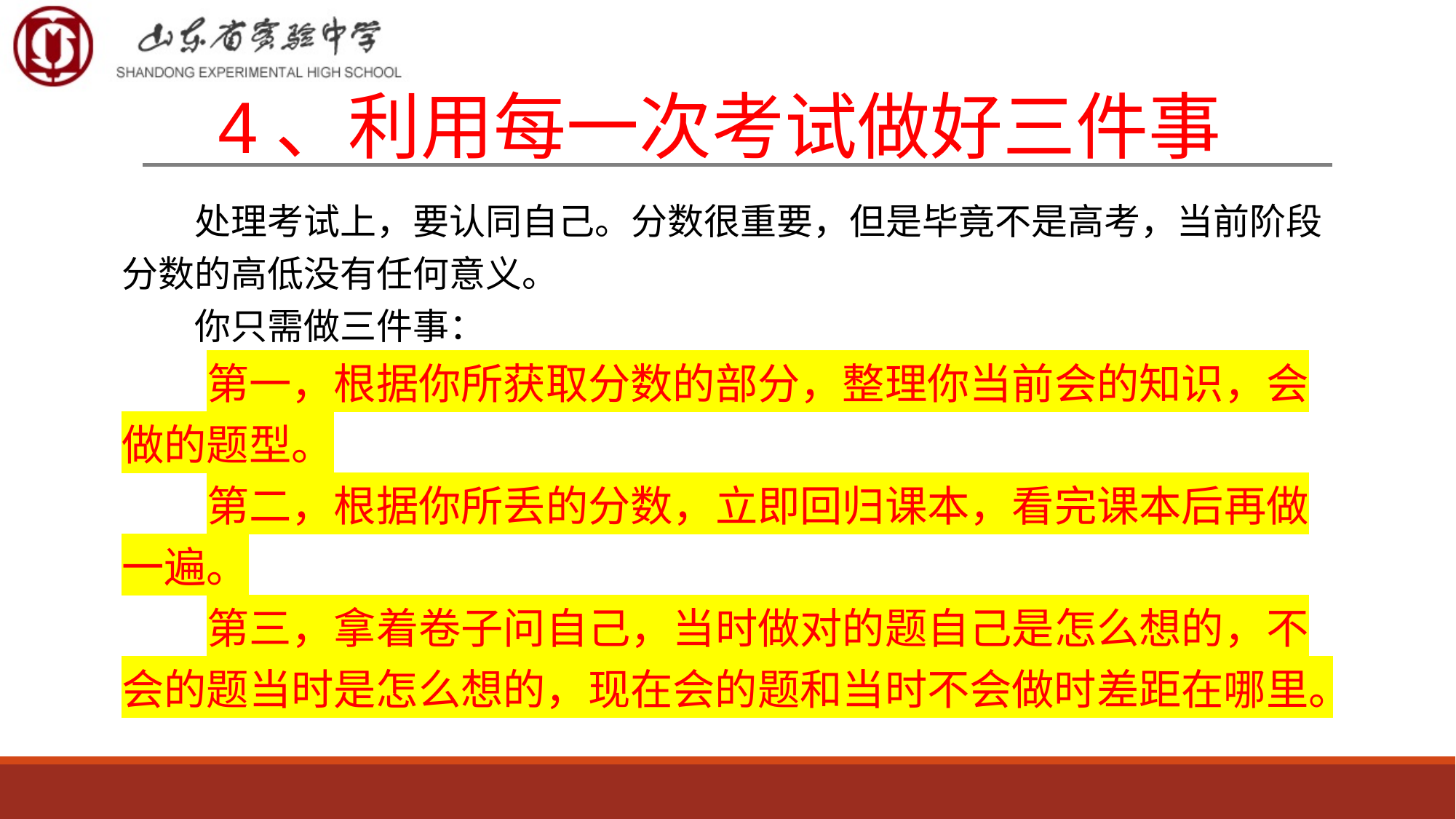

4、利用每一次考试做好三件事
处理考试上，要认同自己。分数很重要，但是毕竟不是高考，当前阶段分数的高低没有任何意义。
你只需做三件事：
第一，根据你所获取分数的部分，整理你当前会的知识，会做的题型。
第二，根据你所丢的分数，立即回归课本，看完课本后再做一遍。
第三，拿着卷子问自己，当时做对的题自己是怎么想的，不会的题当时是怎么想的，现在会的题和当时不会做时差距在哪里。